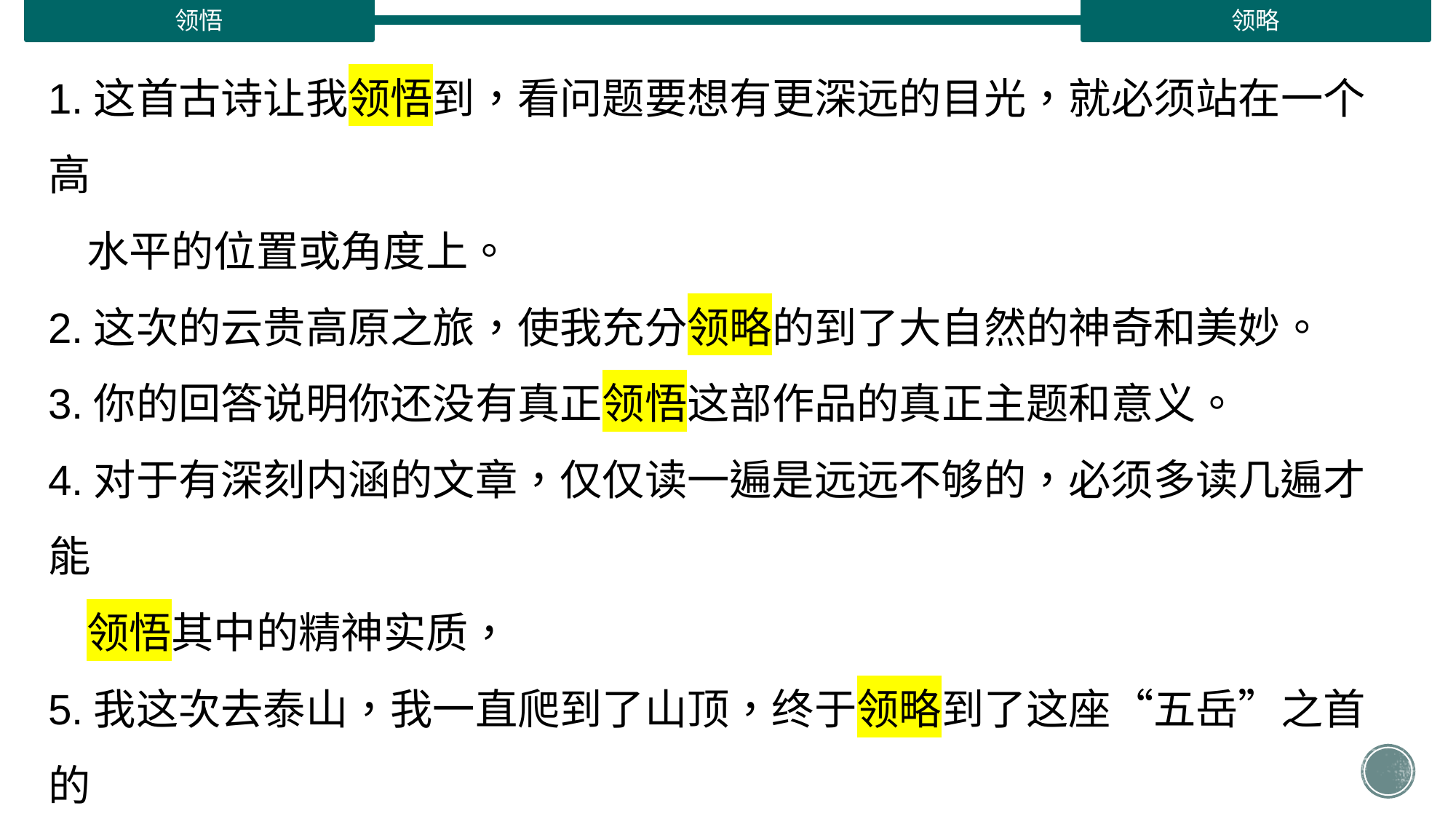

领悟
领略
1.这首古诗让我领悟到，看问题要想有更深远的目光，就必须站在一个高
   水平的位置或角度上。
2.这次的云贵高原之旅，使我充分领略的到了大自然的神奇和美妙。
3.你的回答说明你还没有真正领悟这部作品的真正主题和意义。
4.对于有深刻内涵的文章，仅仅读一遍是远远不够的，必须多读几遍才能
   领悟其中的精神实质，
5.我这次去泰山，我一直爬到了山顶，终于领略到了这座“五岳”之首的
   名山“会当凌绝顶，一览众山小”的雄伟气势。
6.在其他城市吃的四川菜都还不够地道，必须真正到了四川，你才能领略
   到正宗的川菜风味。